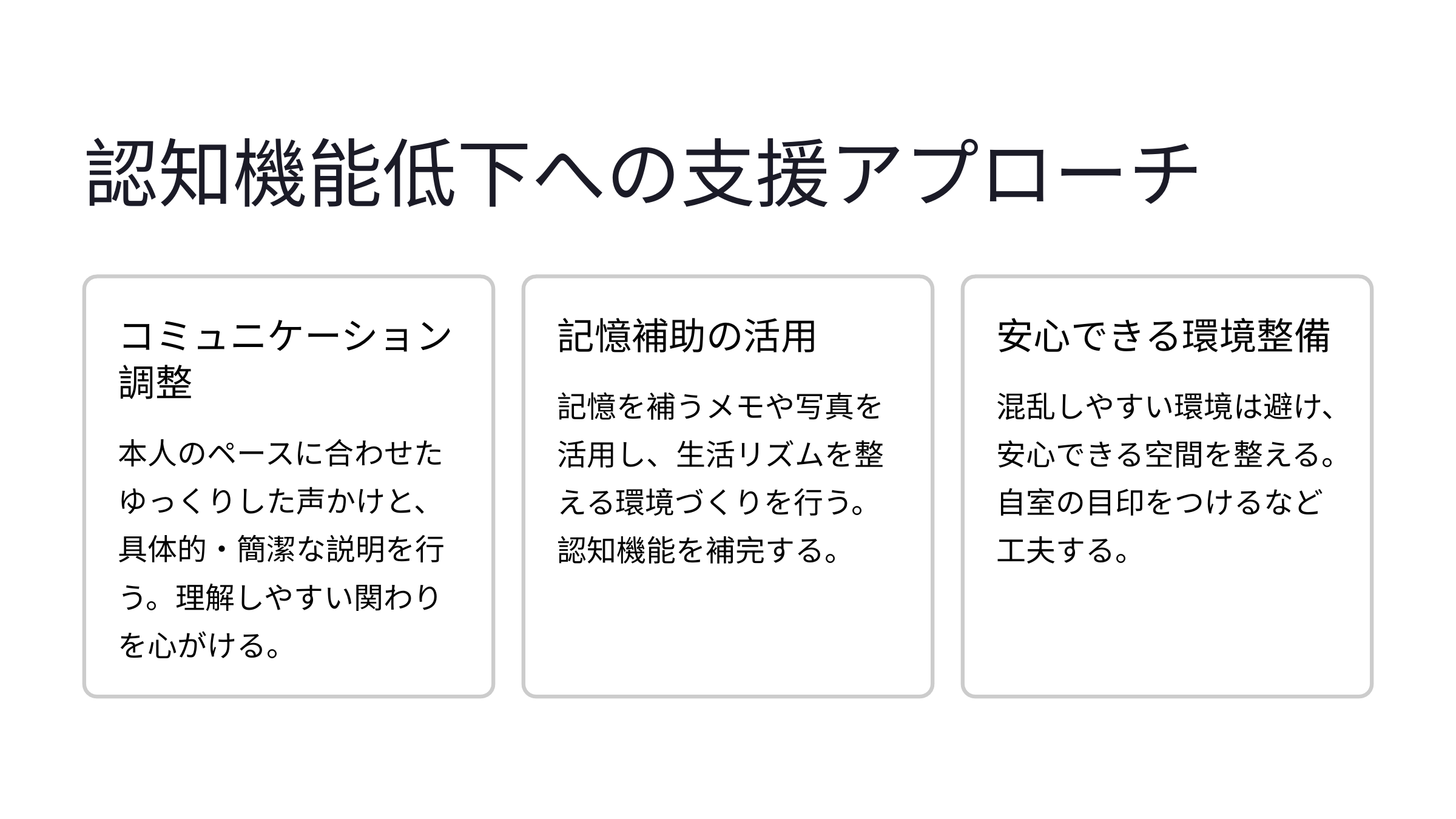

認知機能低下への支援アプローチ

コミュニケーション調整
記憶補助の活用
安心できる環境整備
記憶を補うメモや写真を活用し、生活リズムを整える環境づくりを行う。認知機能を補完する。
混乱しやすい環境は避け、安心できる空間を整える。自室の目印をつけるなど工夫する。
本人のペースに合わせたゆっくりした声かけと、具体的・簡潔な説明を行う。理解しやすい関わりを心がける。